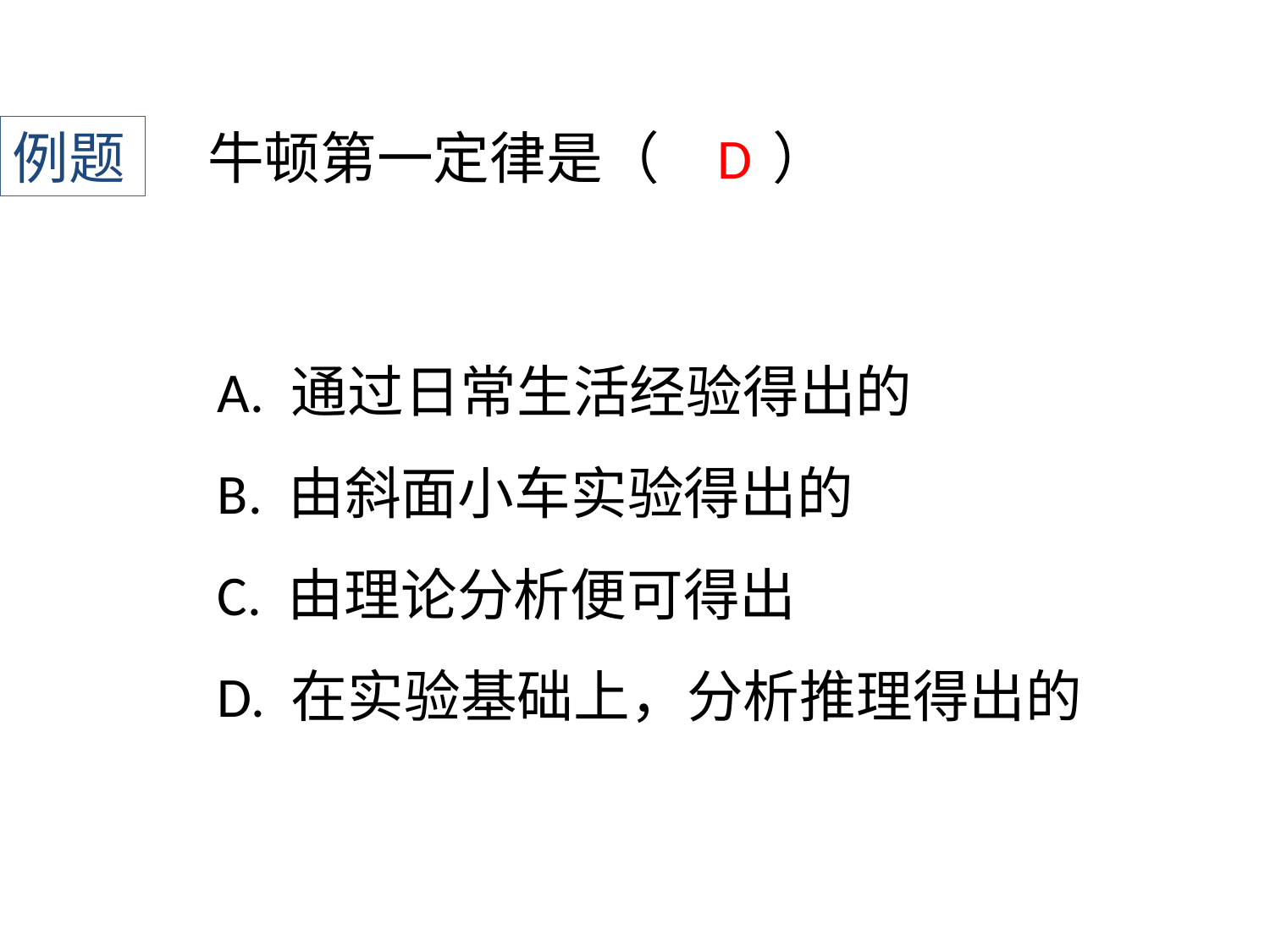

例题
牛顿第一定律是（　　）
D
A. 通过日常生活经验得出的
B. 由斜面小车实验得出的
C. 由理论分析便可得出
D. 在实验基础上，分析推理得出的